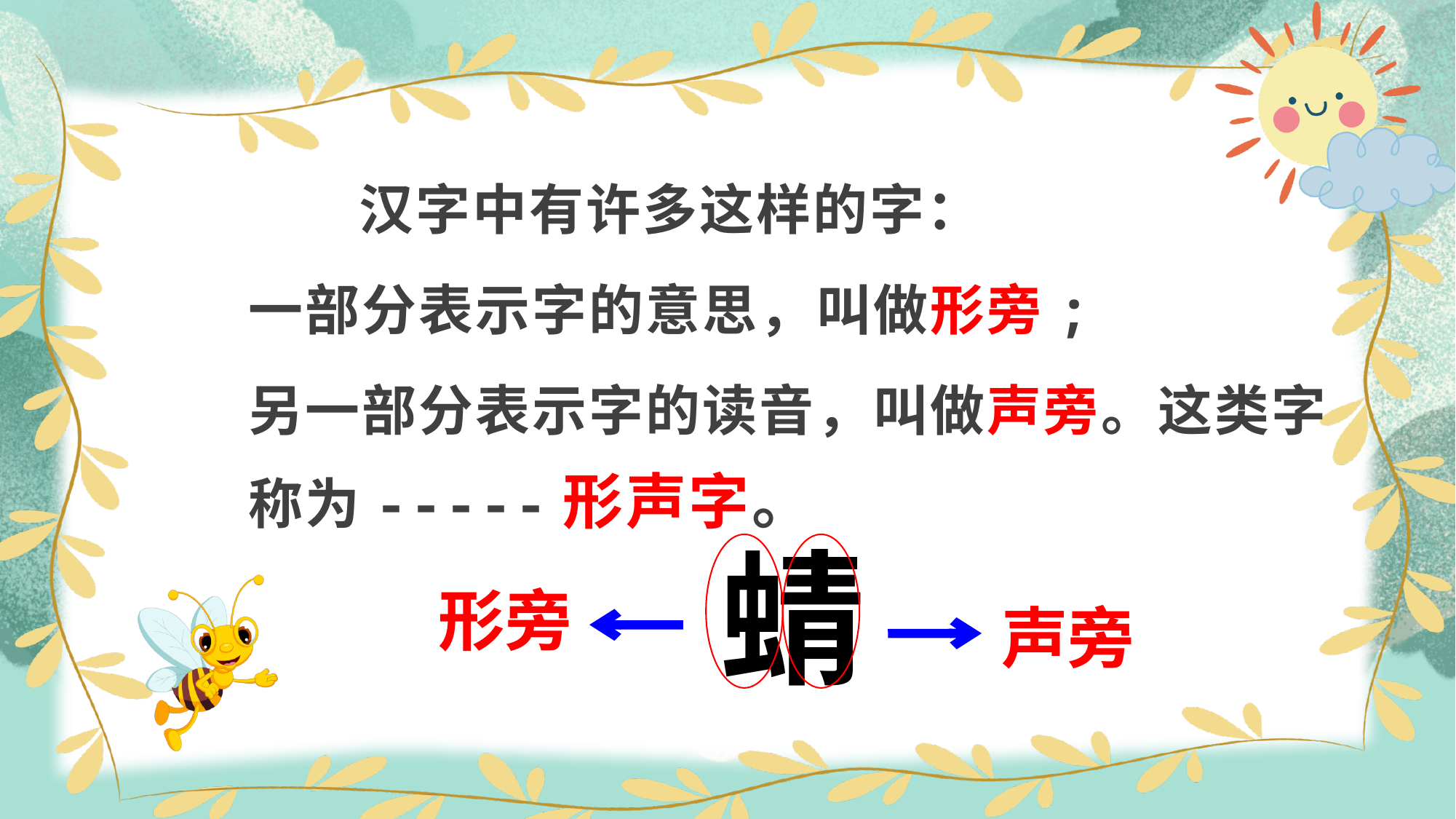

汉字中有许多这样的字：
一部分表示字的意思，叫做形旁;
另一部分表示字的读音，叫做声旁。这类字称为-----形声字。
www.ffketang.com
www.ffketang.com
方方课堂
方方课堂
方方课堂
方方课堂
www.ffketang.com
方方课堂
方方课堂
方方课堂
方方课堂
www.ffketang.com
方方课堂
方方课堂
蜻

方方课堂
形旁
声旁
方方课堂